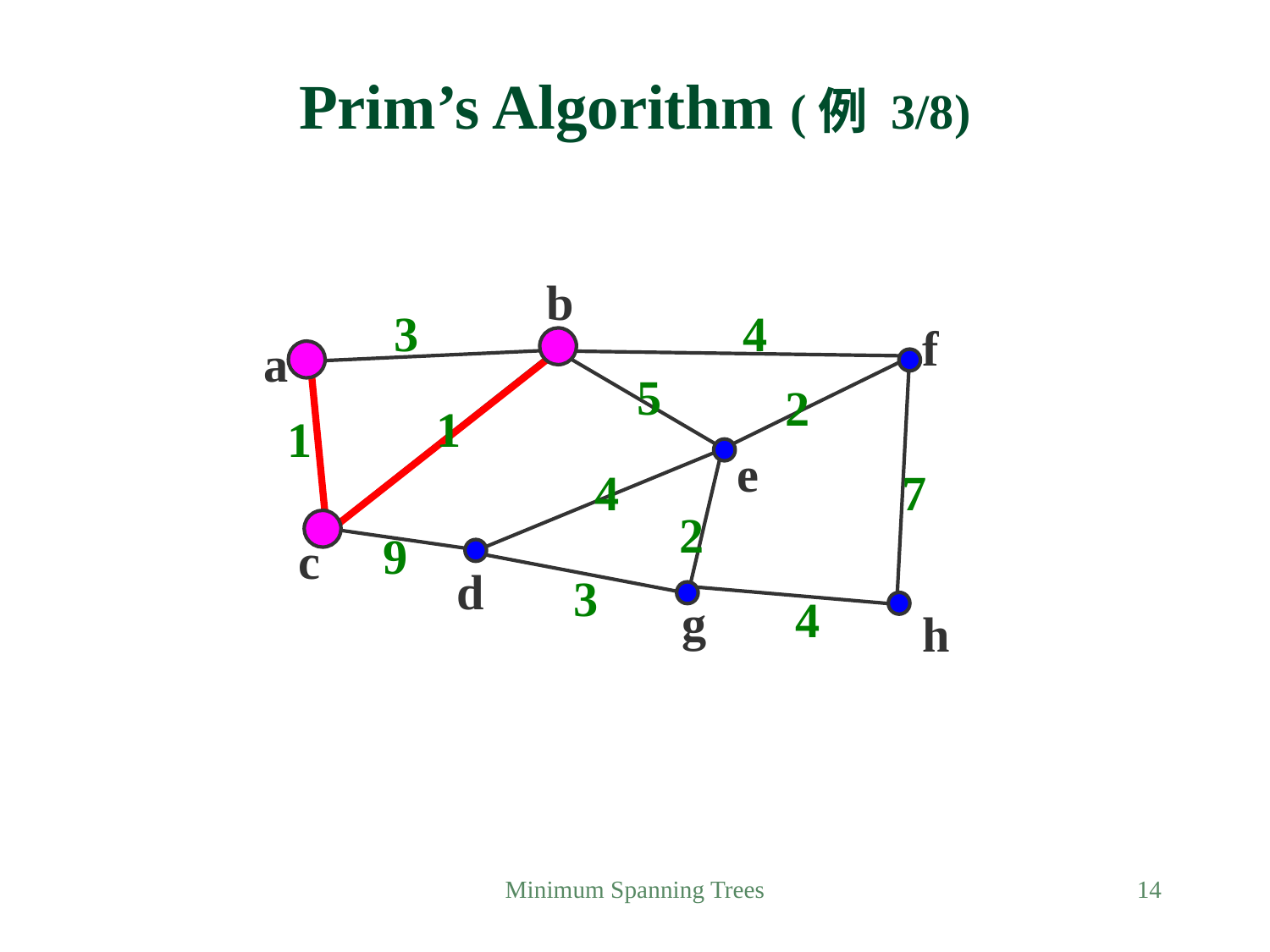

# Prim’s Algorithm (例 3/8)
b
3
4
5
2
1
1
4
7
2
9
3
4
f
a

e

c

d

g

h
Minimum Spanning Trees
14